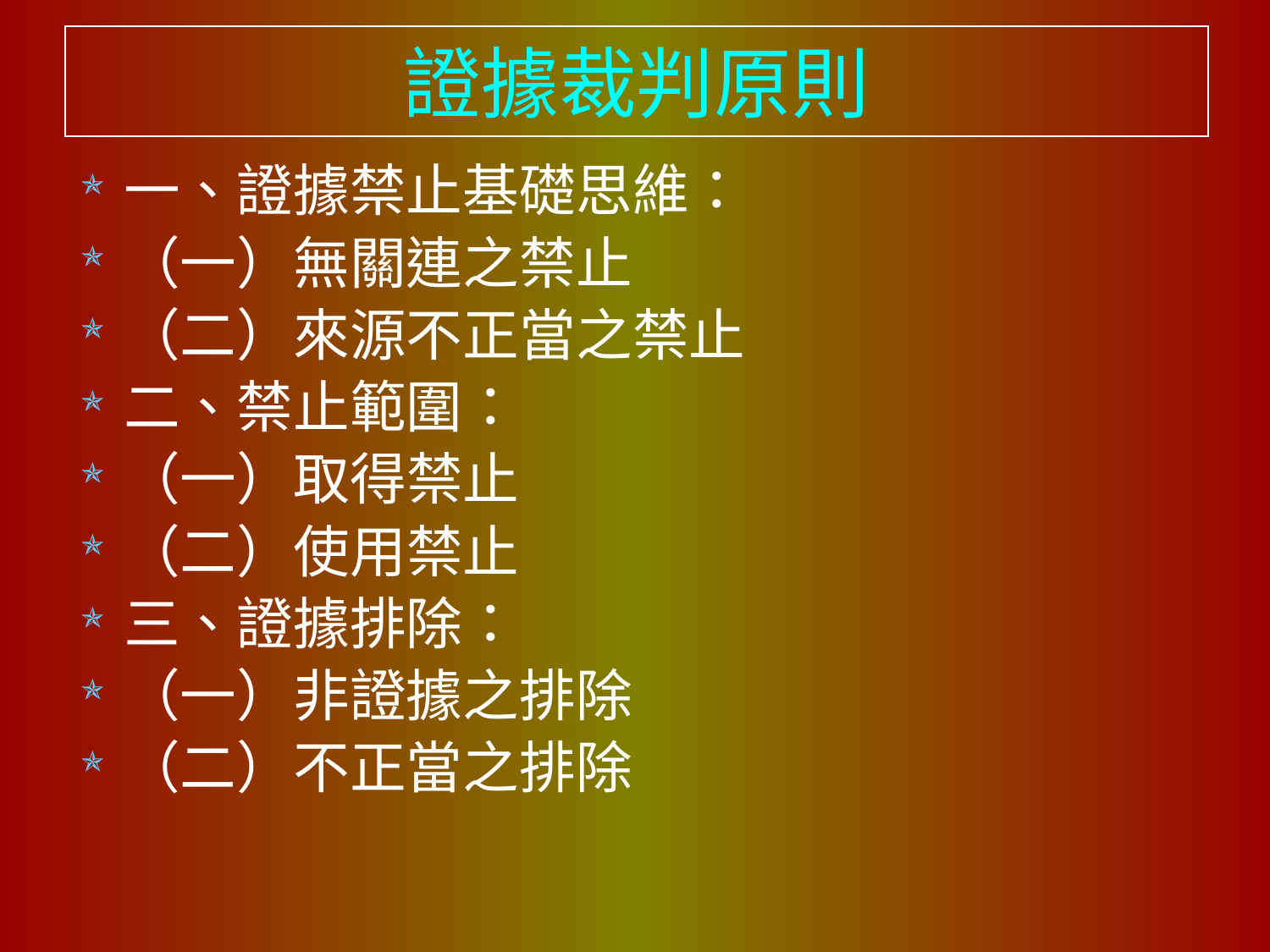

# 證據裁判原則
一、證據禁止基礎思維：
（一）無關連之禁止
（二）來源不正當之禁止
二、禁止範圍：
（一）取得禁止
（二）使用禁止
三、證據排除：
（一）非證據之排除
（二）不正當之排除